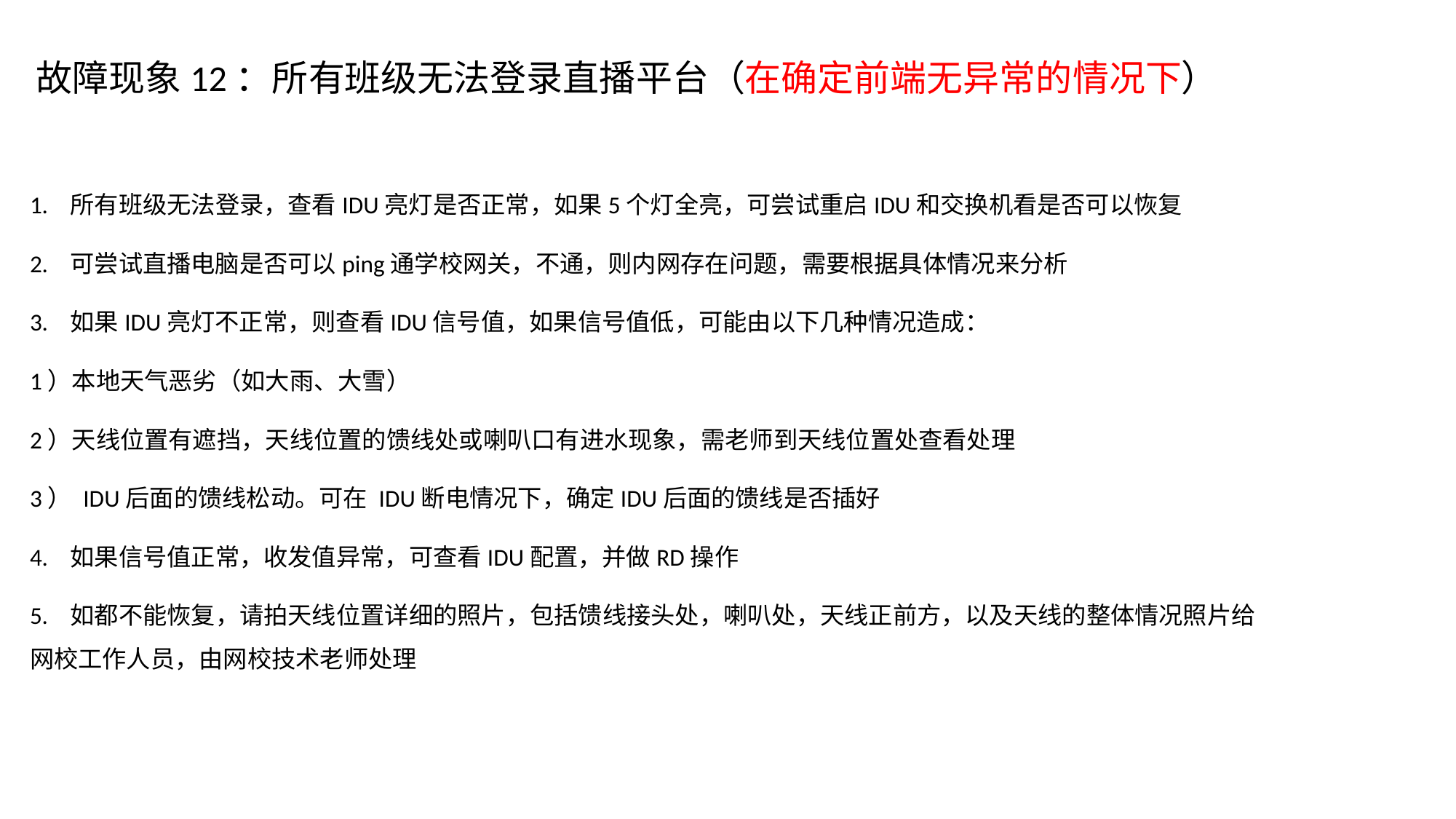

# 故障现象12：所有班级无法登录直播平台（在确定前端无异常的情况下）
1.   所有班级无法登录，查看IDU亮灯是否正常，如果5个灯全亮，可尝试重启IDU和交换机看是否可以恢复
2.   可尝试直播电脑是否可以ping通学校网关，不通，则内网存在问题，需要根据具体情况来分析
3.   如果IDU亮灯不正常，则查看IDU信号值，如果信号值低，可能由以下几种情况造成：
1）本地天气恶劣（如大雨、大雪）
2）天线位置有遮挡，天线位置的馈线处或喇叭口有进水现象，需老师到天线位置处查看处理
3） IDU后面的馈线松动。可在 IDU断电情况下，确定IDU后面的馈线是否插好
4.   如果信号值正常，收发值异常，可查看IDU配置，并做RD操作
5.   如都不能恢复，请拍天线位置详细的照片，包括馈线接头处，喇叭处，天线正前方，以及天线的整体情况照片给网校工作人员，由网校技术老师处理